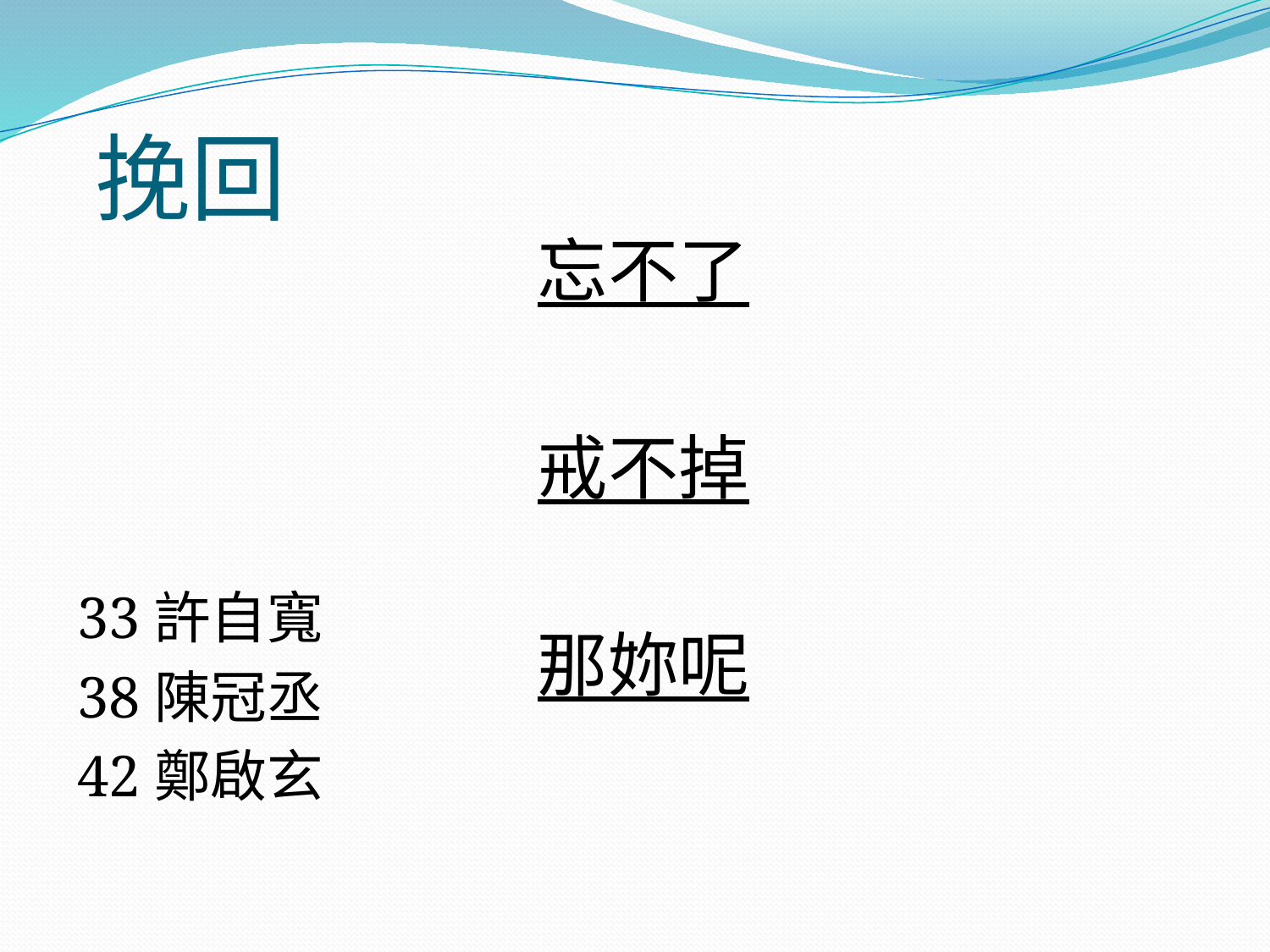

# 挽回
忘不了

戒不掉

那妳呢
33許自寬
38陳冠丞
42鄭啟玄